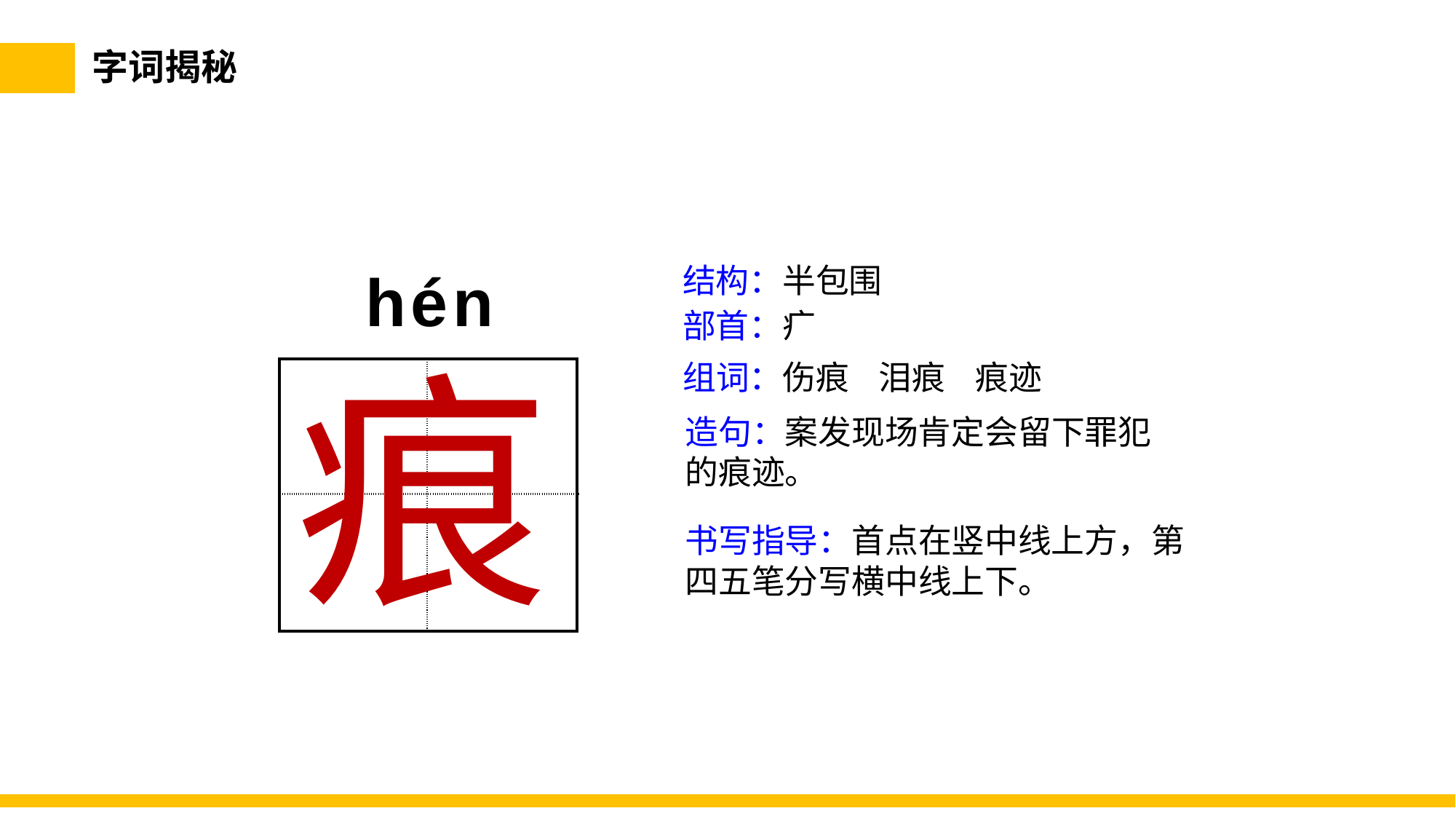

字词揭秘
结构：半包围
hén
部首：疒
痕
组词：伤痕    泪痕    痕迹
|  |  |
| --- | --- |
|  |  |
造句：案发现场肯定会留下罪犯的痕迹。

书写指导：首点在竖中线上方，第四五笔分写横中线上下。